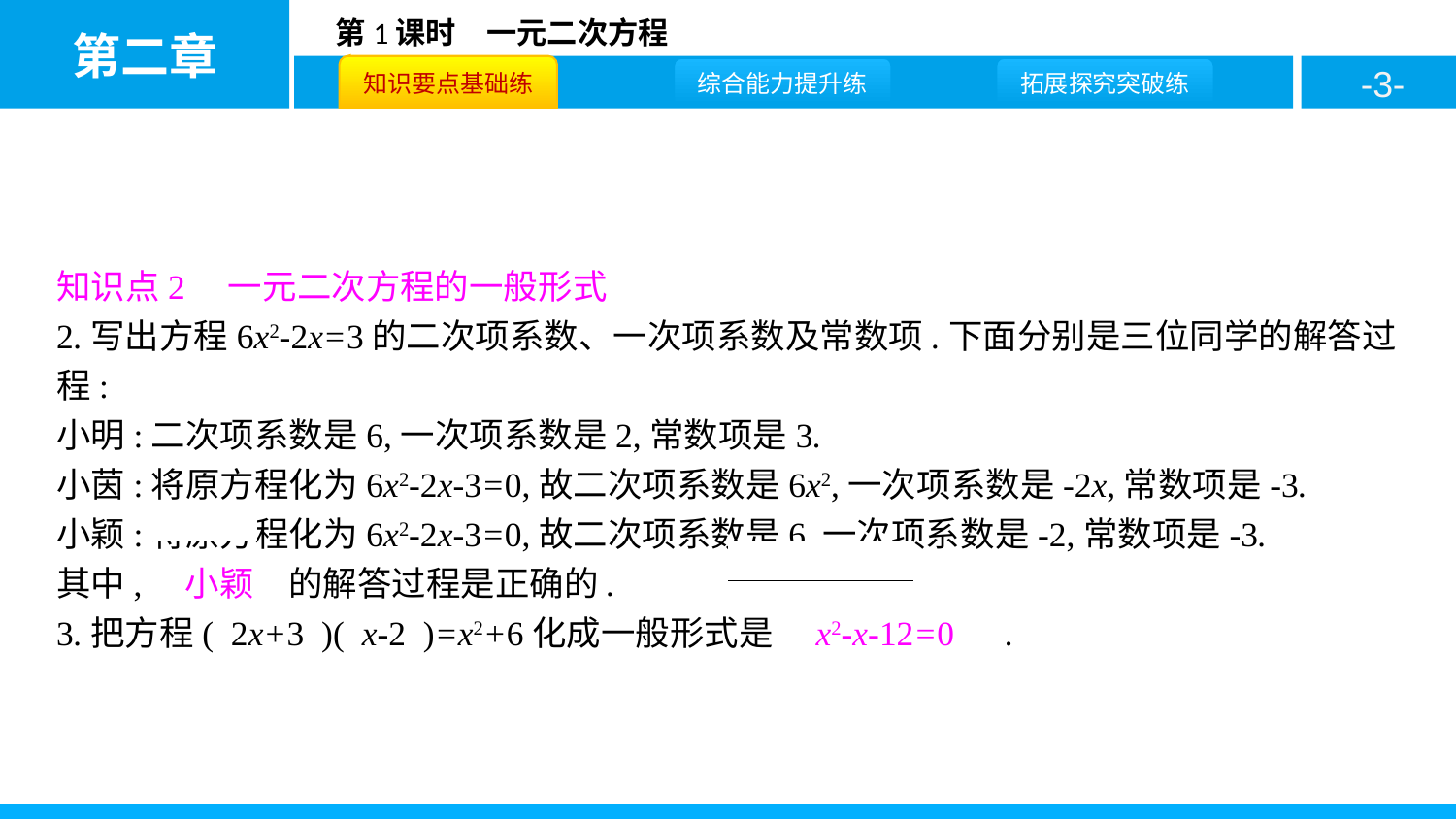

知识点2　一元二次方程的一般形式
2.写出方程6x2-2x=3的二次项系数、一次项系数及常数项.下面分别是三位同学的解答过程:
小明:二次项系数是6,一次项系数是2,常数项是3.
小茵:将原方程化为6x2-2x-3=0,故二次项系数是6x2,一次项系数是-2x,常数项是-3.
小颖:将原方程化为6x2-2x-3=0,故二次项系数是6,一次项系数是-2,常数项是-3.
其中,　小颖　的解答过程是正确的.
3.把方程(  2x+3  )(  x-2  )=x2+6化成一般形式是　x2-x-12=0　.